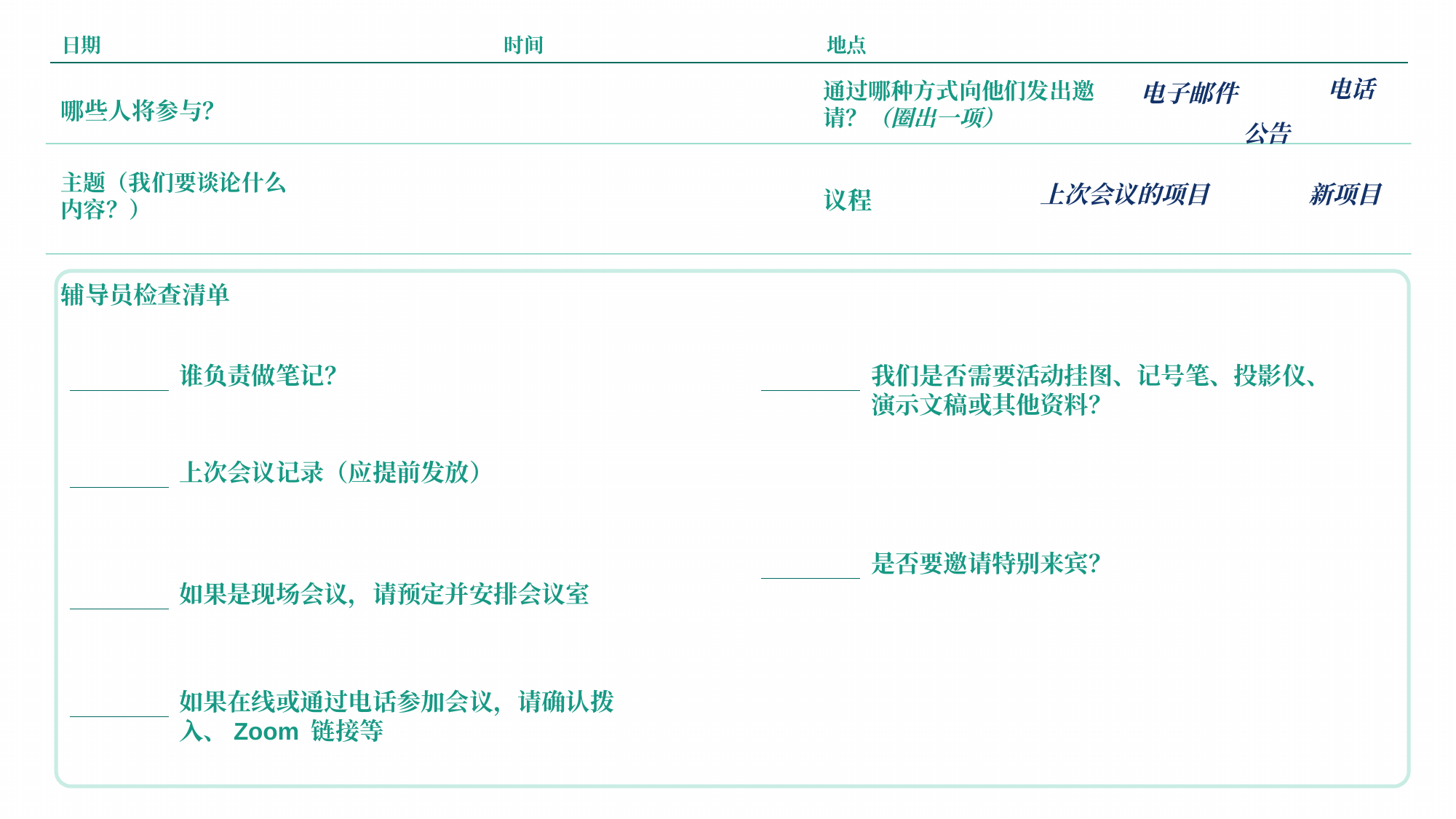

日期
时间
地点
电话
电子邮件
通过哪种方式向他们发出邀请？（圈出一项）
哪些人将参与？
公告
主题（我们要谈论什么内容？）
上次会议的项目
新项目
议程
辅导员检查清单
谁负责做笔记？
我们是否需要活动挂图、记号笔、投影仪、演示文稿或其他资料？
上次会议记录（应提前发放）
是否要邀请特别来宾？
如果是现场会议，请预定并安排会议室
如果在线或通过电话参加会议，请确认拨入、Zoom 链接等